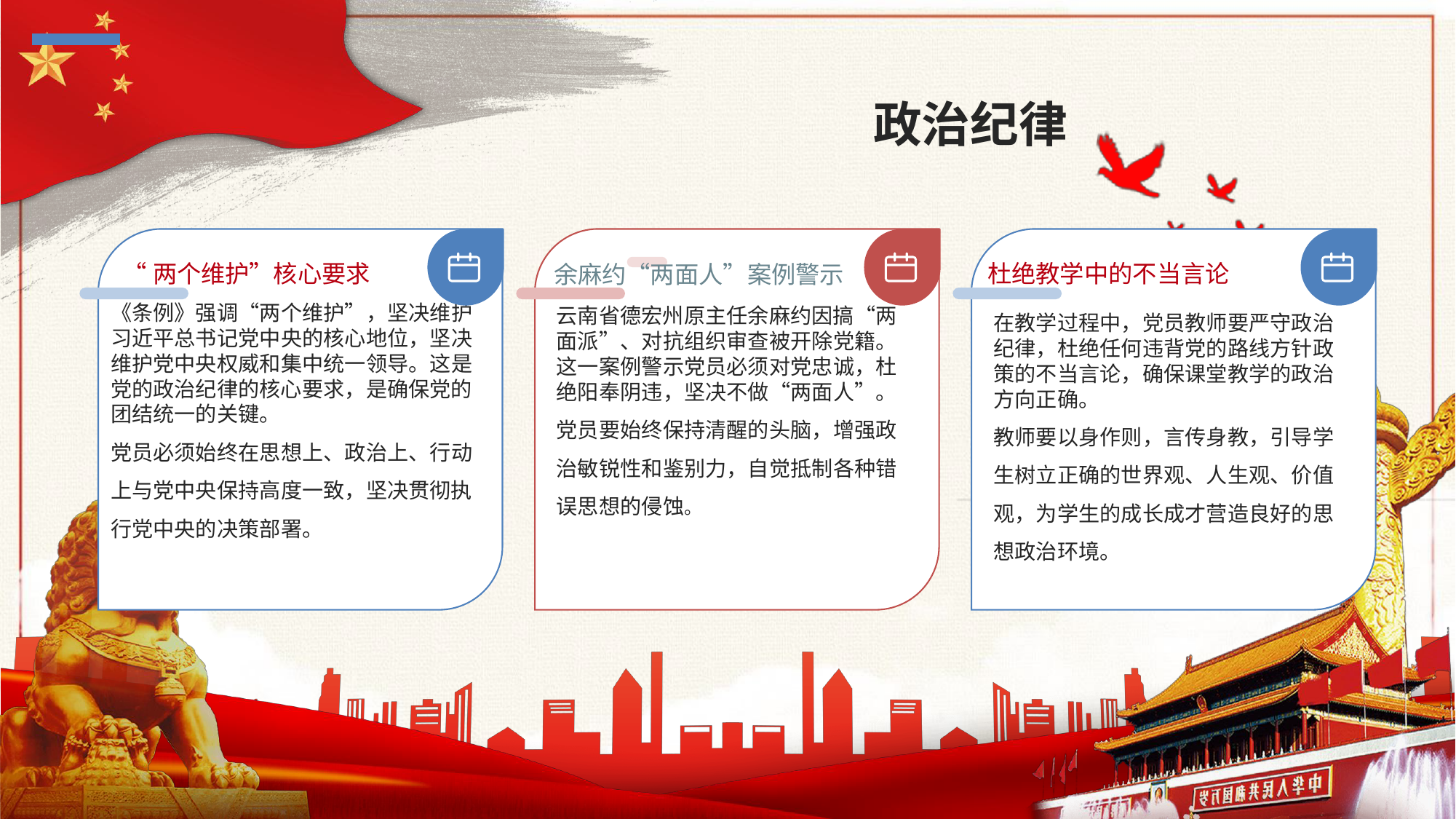

#
政治纪律
“两个维护”核心要求
杜绝教学中的不当言论
余麻约“两面人”案例警示

《条例》强调“两个维护”，坚决维护习近平总书记党中央的核心地位，坚决维护党中央权威和集中统一领导。这是党的政治纪律的核心要求，是确保党的团结统一的关键。
党员必须始终在思想上、政治上、行动上与党中央保持高度一致，坚决贯彻执行党中央的决策部署。
云南省德宏州原主任余麻约因搞“两面派”、对抗组织审查被开除党籍。这一案例警示党员必须对党忠诚，杜绝阳奉阴违，坚决不做“两面人”。
党员要始终保持清醒的头脑，增强政治敏锐性和鉴别力，自觉抵制各种错误思想的侵蚀。
在教学过程中，党员教师要严守政治纪律，杜绝任何违背党的路线方针政策的不当言论，确保课堂教学的政治方向正确。
教师要以身作则，言传身教，引导学生树立正确的世界观、人生观、价值观，为学生的成长成才营造良好的思想政治环境。